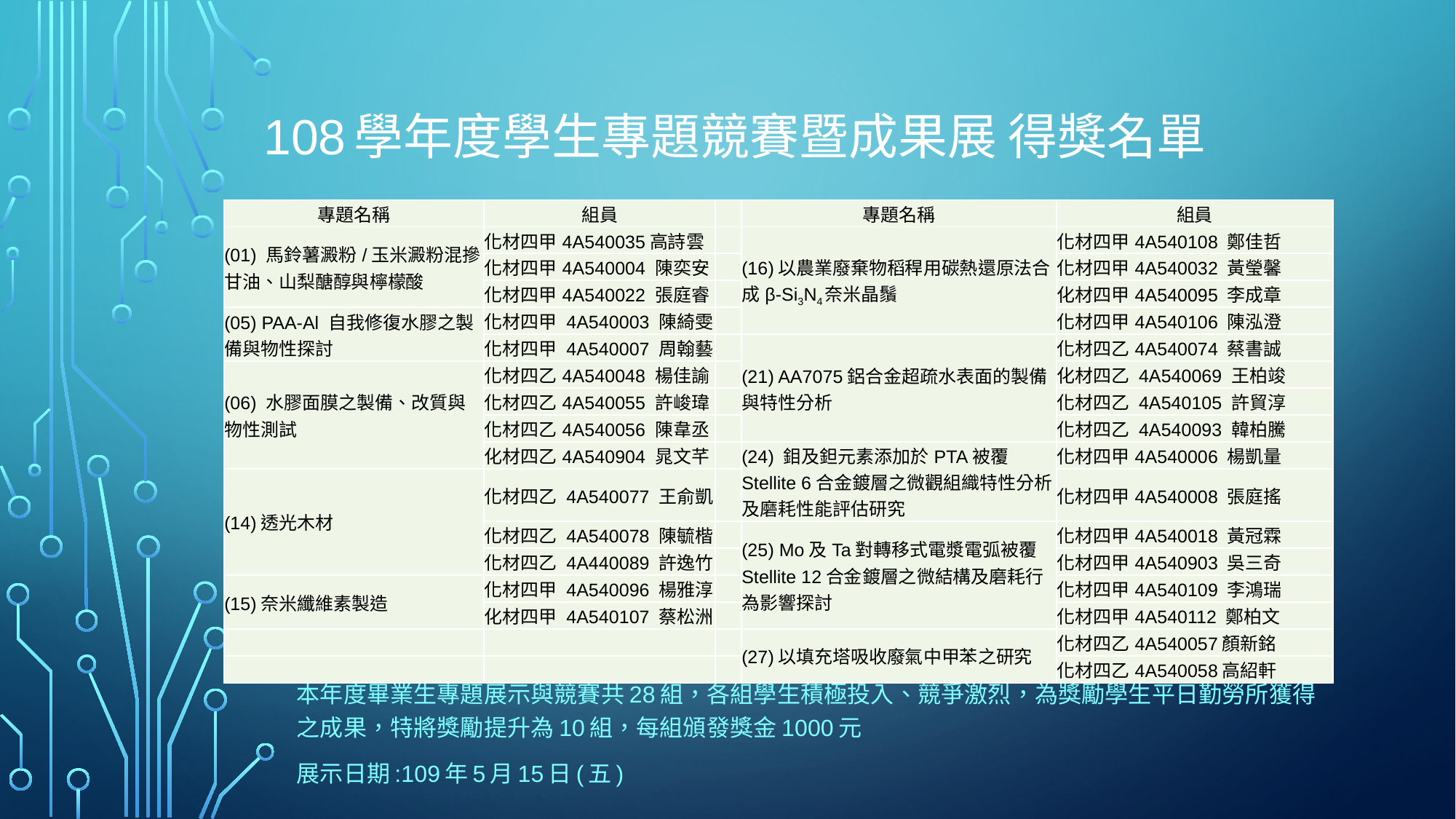

# 108學年度學生專題競賽暨成果展 得獎名單
| 專題名稱 | 組員 |  | 專題名稱 | 組員 |
| --- | --- | --- | --- | --- |
| (01) 馬鈴薯澱粉/玉米澱粉混摻甘油、山梨醣醇與檸檬酸 | 化材四甲4A540035高詩雲 |  | (16)以農業廢棄物稻稈用碳熱還原法合成β-Si3N4奈米晶鬚 | 化材四甲4A540108 鄭佳哲 |
|  | 化材四甲4A540004 陳奕安 |  |  | 化材四甲4A540032 黃瑩馨 |
|  | 化材四甲4A540022 張庭睿 |  |  | 化材四甲4A540095 李成章 |
| (05) PAA-Al 自我修復水膠之製備與物性探討 | 化材四甲 4A540003 陳綺雯 |  |  | 化材四甲4A540106 陳泓澄 |
|  | 化材四甲 4A540007 周翰藝 |  | (21) AA7075鋁合金超疏水表面的製備與特性分析 | 化材四乙4A540074 蔡書誠 |
| (06) 水膠面膜之製備、改質與物性測試 | 化材四乙4A540048 楊佳諭 |  |  | 化材四乙 4A540069 王柏竣 |
|  | 化材四乙4A540055 許峻瑋 |  |  | 化材四乙 4A540105 許貿淳 |
|  | 化材四乙4A540056 陳韋丞 |  |  | 化材四乙 4A540093 韓柏騰 |
|  | 化材四乙4A540904 晁文芊 |  | (24) 鉬及鉭元素添加於PTA被覆Stellite 6合金鍍層之微觀組織特性分析及磨耗性能評估研究 | 化材四甲4A540006 楊凱量 |
| (14)透光木材 | 化材四乙 4A540077 王俞凱 |  |  | 化材四甲4A540008 張庭搖 |
|  | 化材四乙 4A540078 陳毓楷 |  | (25) Mo及Ta對轉移式電漿電弧被覆Stellite 12合金鍍層之微結構及磨耗行為影響探討 | 化材四甲4A540018 黃冠霖 |
|  | 化材四乙 4A440089 許逸竹 |  |  | 化材四甲4A540903 吳三奇 |
| (15)奈米纖維素製造 | 化材四甲 4A540096 楊雅淳 |  |  | 化材四甲4A540109 李鴻瑞 |
|  | 化材四甲 4A540107 蔡松洲 |  |  | 化材四甲4A540112 鄭柏文 |
|  |  |  | (27)以填充塔吸收廢氣中甲苯之研究 | 化材四乙4A540057顏新銘 |
|  |  |  |  | 化材四乙4A540058高紹軒 |
本年度畢業生專題展示與競賽共28組，各組學生積極投入、競爭激烈，為獎勵學生平日勤勞所獲得之成果，特將獎勵提升為10組，每組頒發獎金1000元
展示日期:109年5月15日(五)